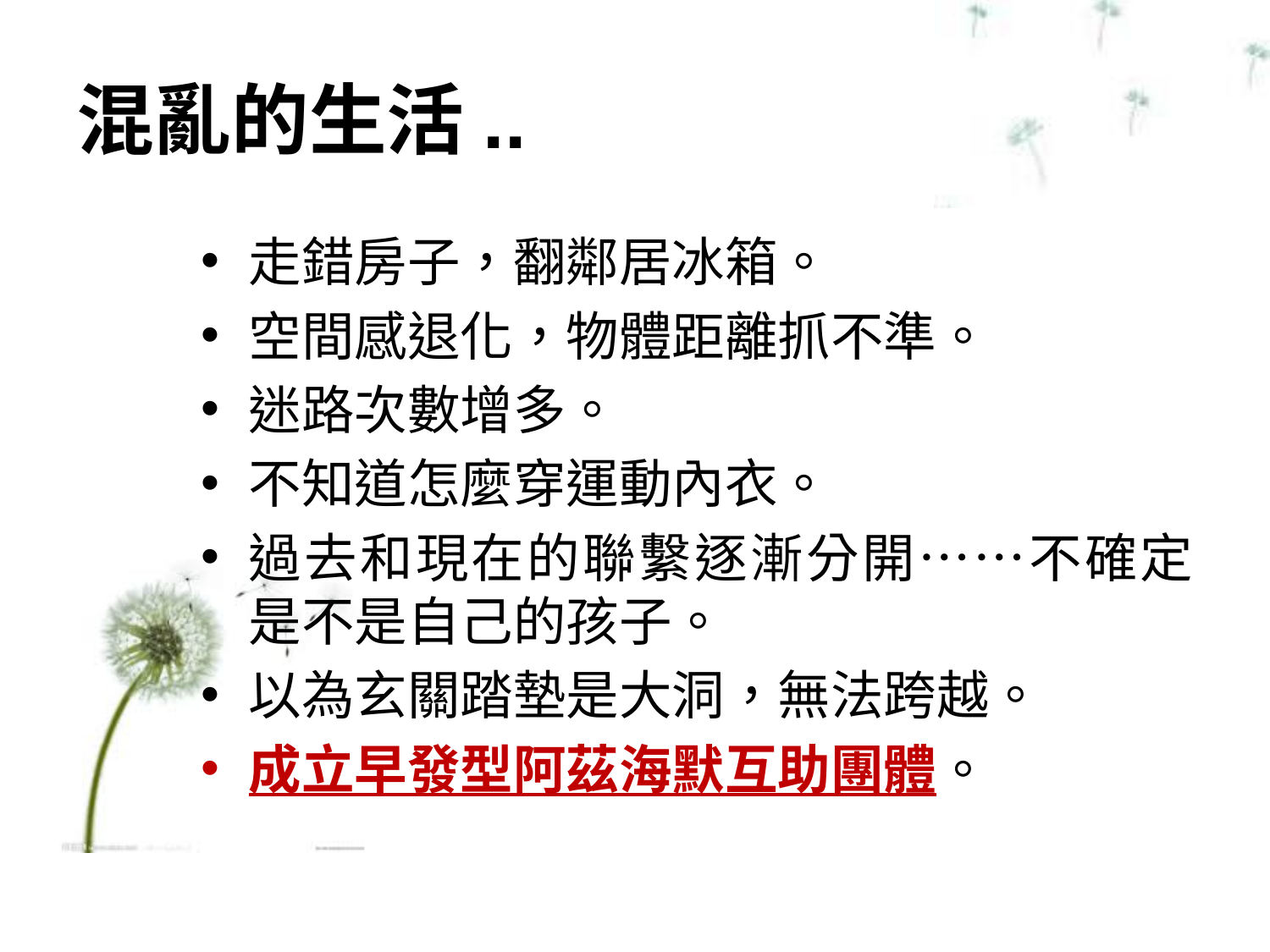

# 混亂的生活..
走錯房子，翻鄰居冰箱。
空間感退化，物體距離抓不準。
迷路次數增多。
不知道怎麼穿運動內衣。
過去和現在的聯繫逐漸分開……不確定是不是自己的孩子。
以為玄關踏墊是大洞，無法跨越。
成立早發型阿茲海默互助團體。